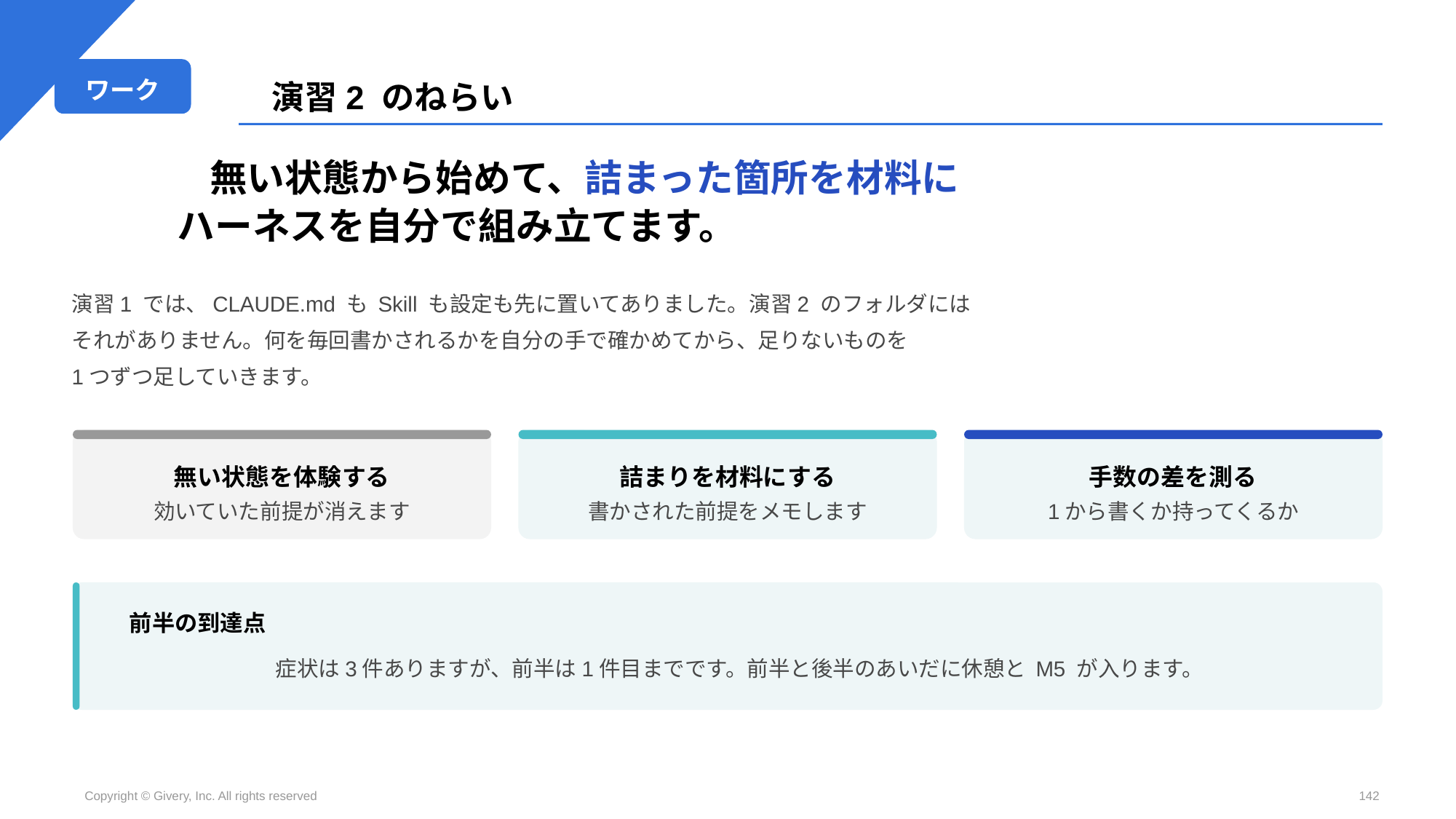

ワーク
演習2 のねらい

無い状態から始めて、詰まった箇所を材料に
ハーネスを自分で組み立てます。
演習1 では、CLAUDE.md も Skill も設定も先に置いてありました。演習2 のフォルダには
それがありません。何を毎回書かされるかを自分の手で確かめてから、足りないものを
1つずつ足していきます。

無い状態を体験する
詰まりを材料にする
手数の差を測る
効いていた前提が消えます
書かされた前提をメモします
1から書くか持ってくるか

前半の到達点
症状は3件ありますが、前半は1件目までです。前半と後半のあいだに休憩と M5 が入ります。
Copyright © Givery, Inc. All rights reserved
142